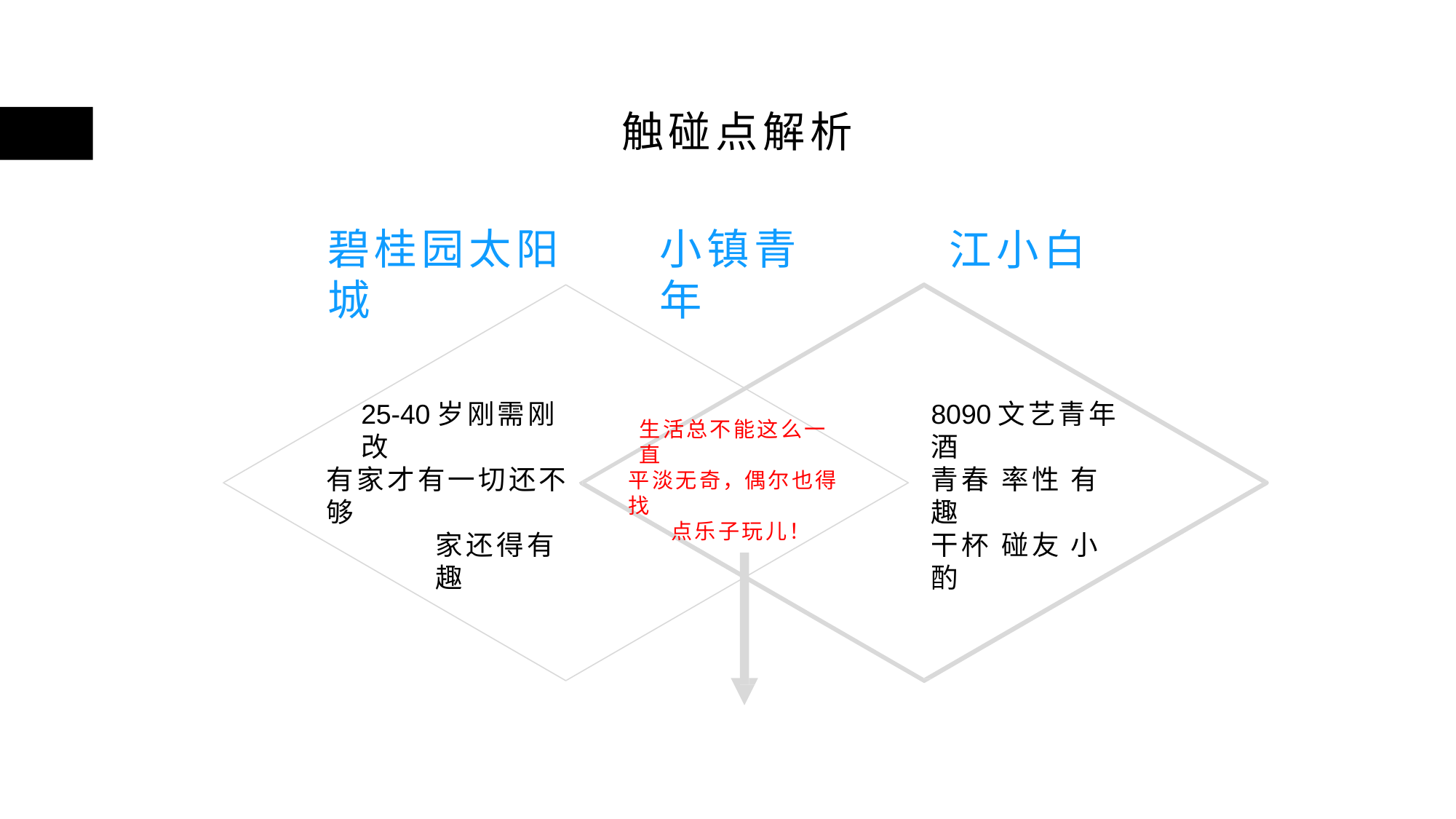

# 触碰点解析

碧桂园太阳城
小镇青年
江小白

25-40岁刚需刚改
8090文艺青年酒
生活总不能这么一直
有家才有一切还不够
青春	率性	有趣
平淡无奇，偶尔也得找
点乐子玩儿！
家还得有趣
干杯	碰友	小酌